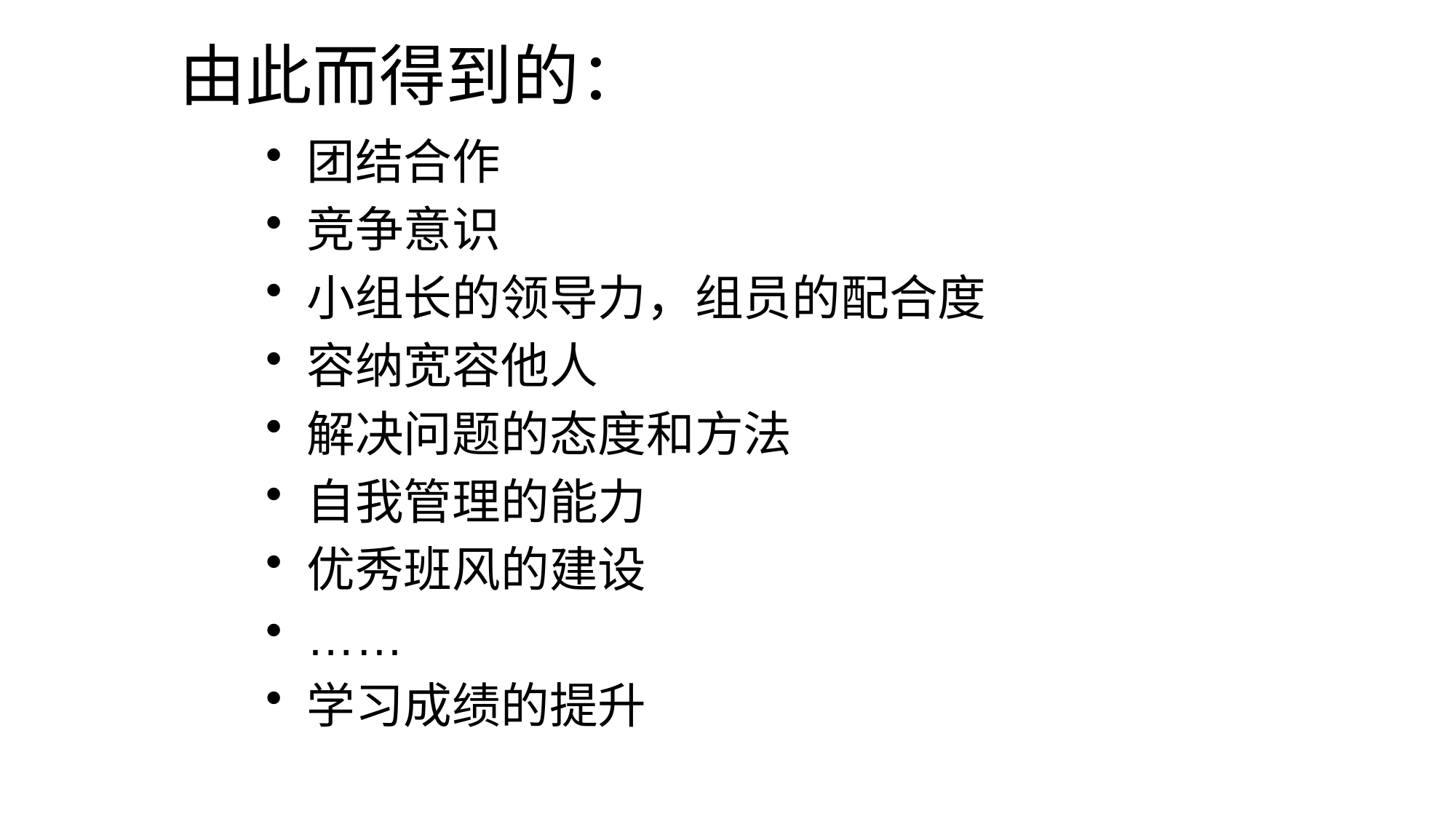

# 由此而得到的：
团结合作
竞争意识
小组长的领导力，组员的配合度
容纳宽容他人
解决问题的态度和方法
自我管理的能力
优秀班风的建设
……
学习成绩的提升